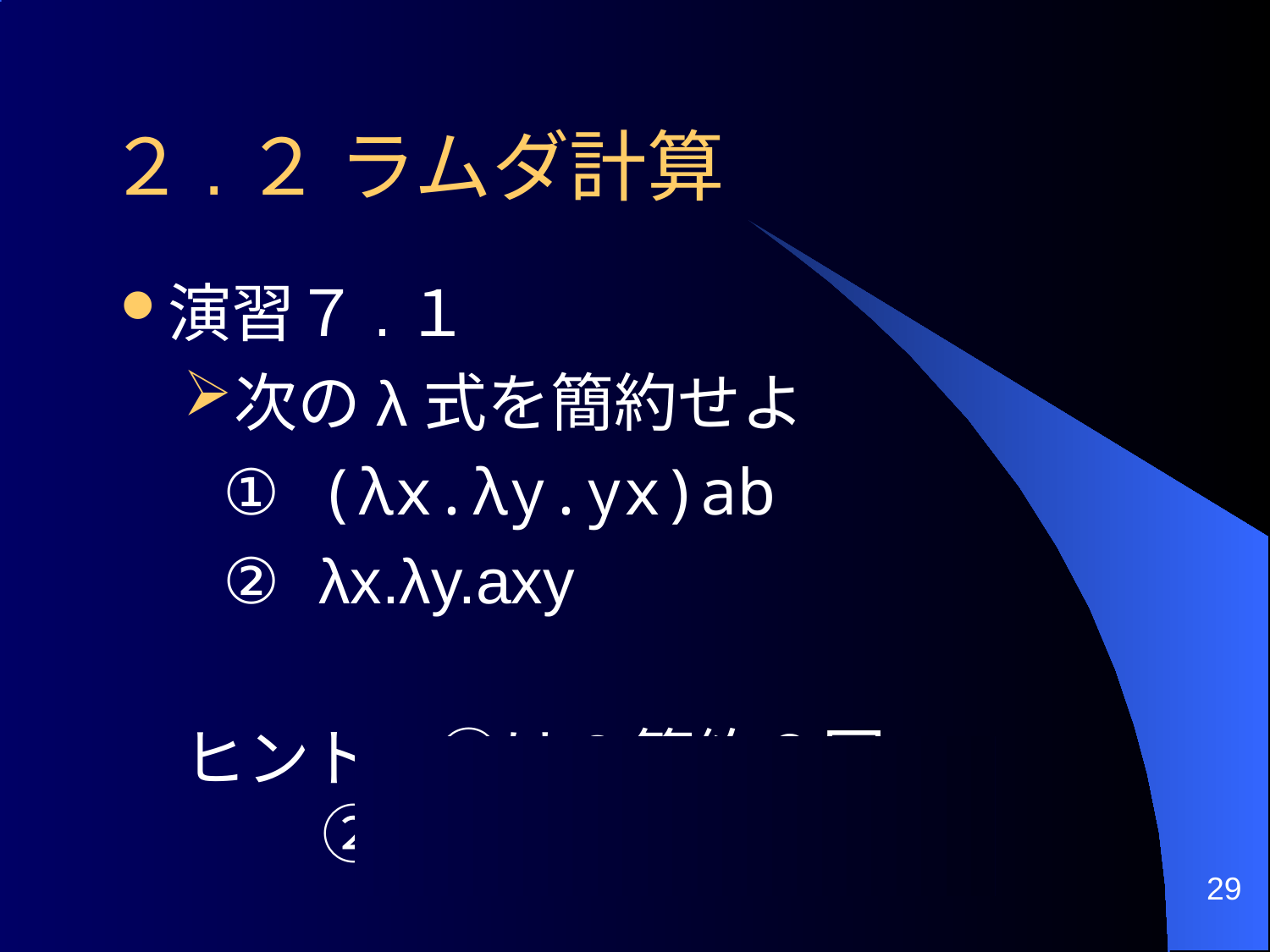

# ２.２ ラムダ計算
演習７.１
次のλ式を簡約せよ
	① (λx.λy.yx)ab
	② λx.λy.axy

ヒント：①はβ簡約２回、
       ②はη変換２回

29